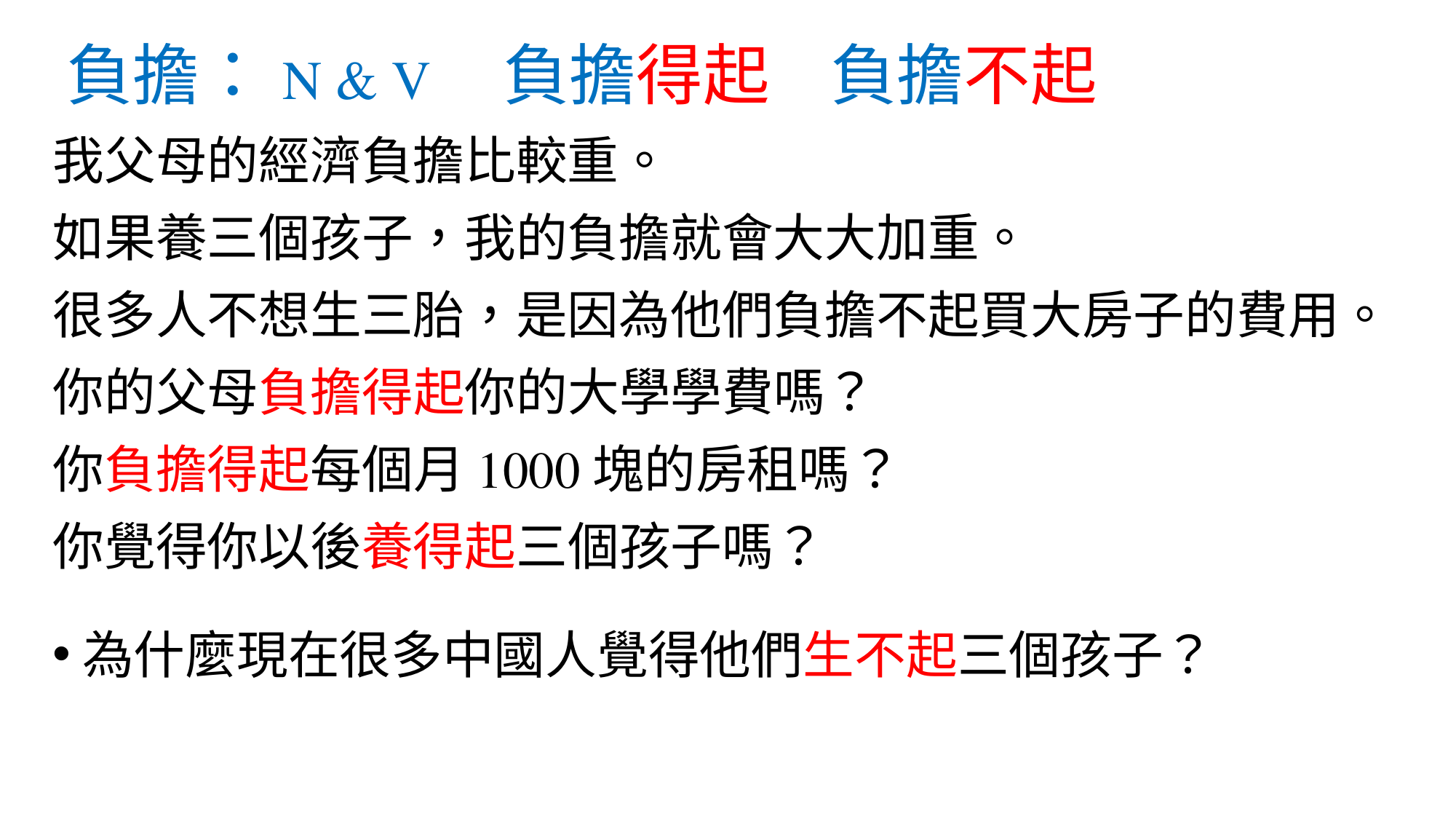

# 負擔：N & V 	負擔得起 	負擔不起
我父母的經濟負擔比較重。
如果養三個孩子，我的負擔就會大大加重。
很多人不想生三胎，是因為他們負擔不起買大房子的費用。
你的父母負擔得起你的大學學費嗎？
你負擔得起每個月1000塊的房租嗎？
你覺得你以後養得起三個孩子嗎？
為什麼現在很多中國人覺得他們生不起三個孩子？